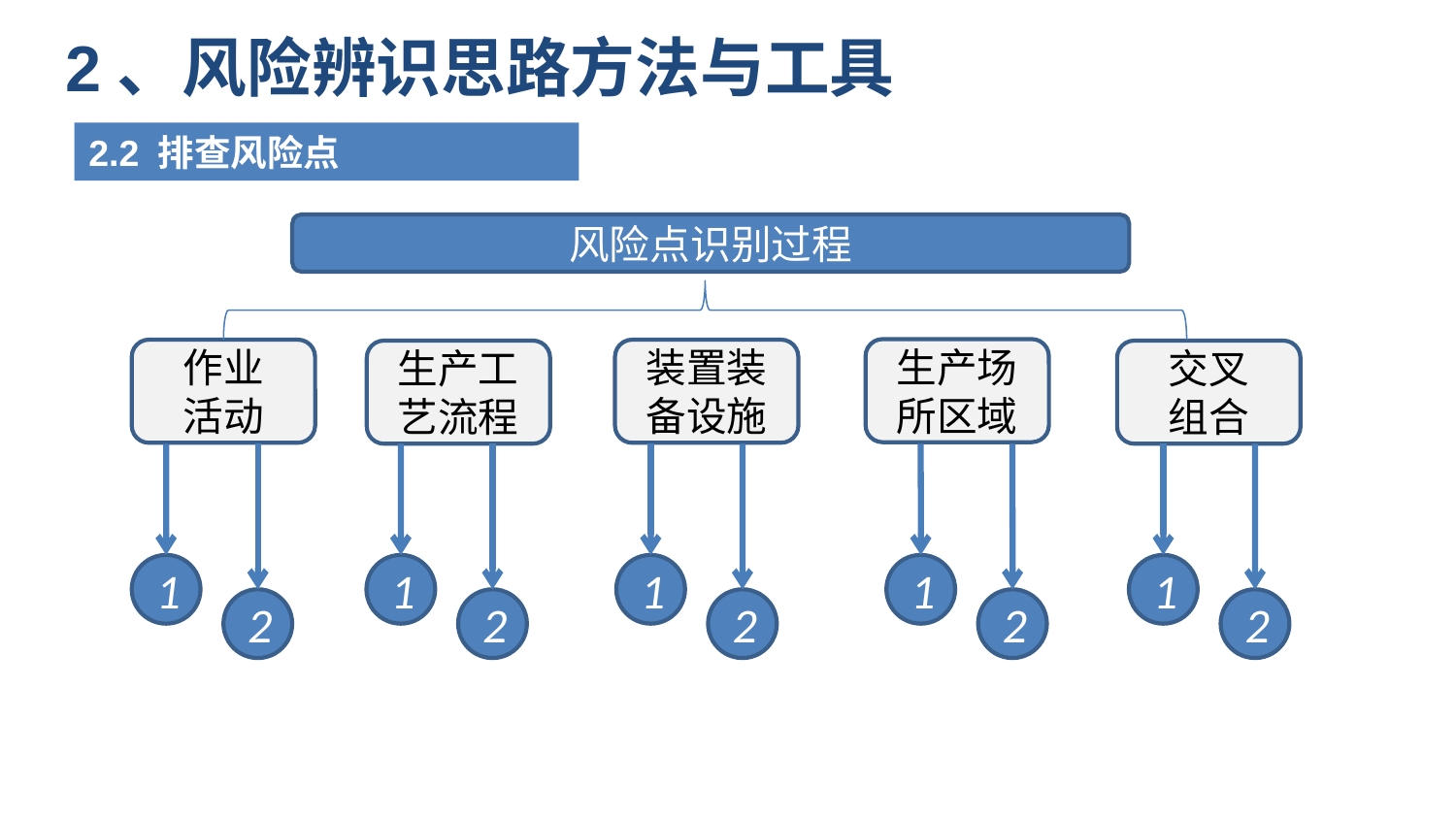

2、风险辨识思路方法与工具
2.2 排查风险点
风险点识别过程
生产场所区域
作业
活动
装置装备设施
生产工艺流程
交叉
组合
1
1
1
1
1
2
2
2
2
2